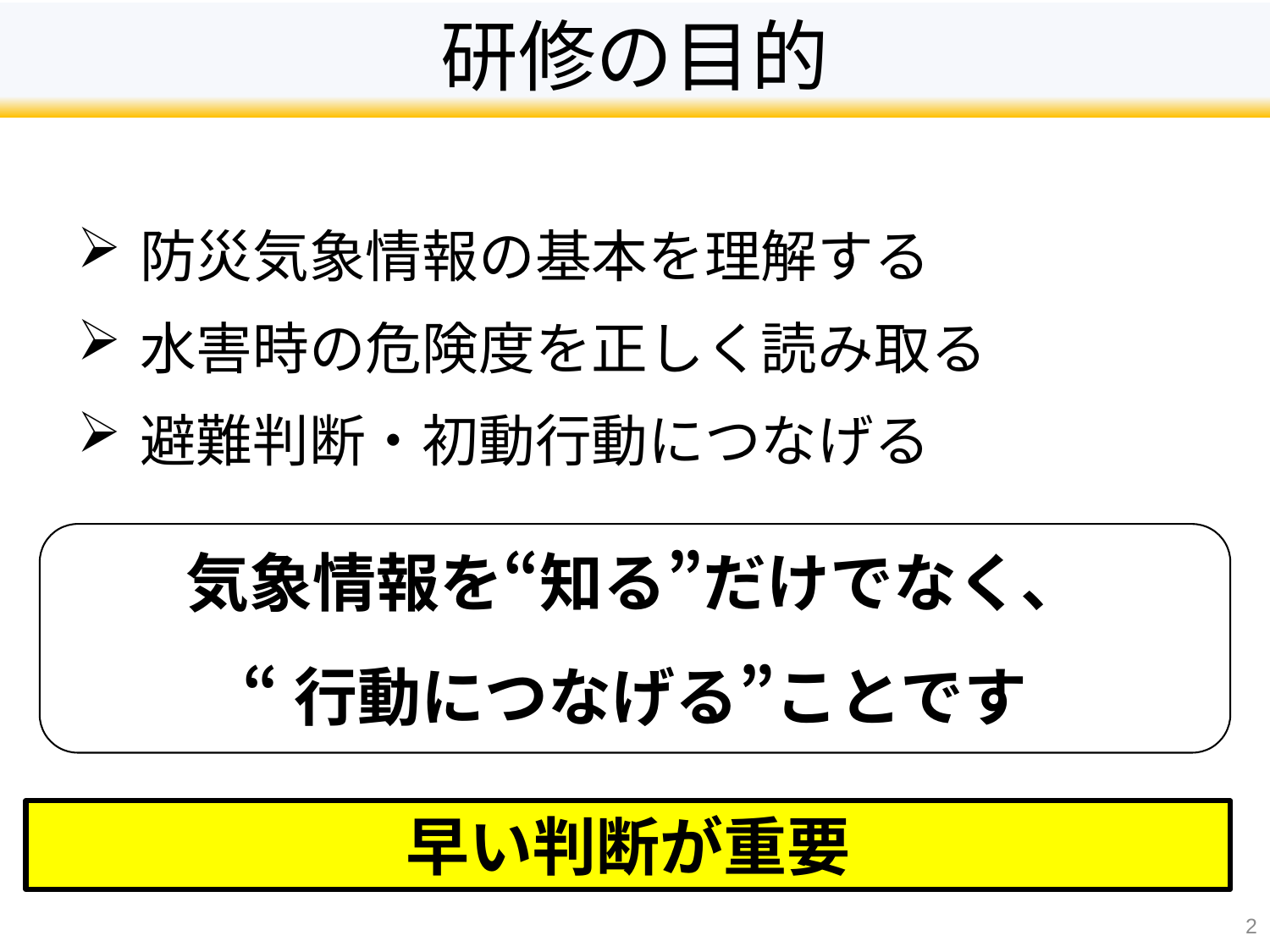

# 研修の目的
防災気象情報の基本を理解する
水害時の危険度を正しく読み取る
避難判断・初動行動につなげる
気象情報を“知る”だけでなく、
“行動につなげる”ことです
早い判断が重要
2